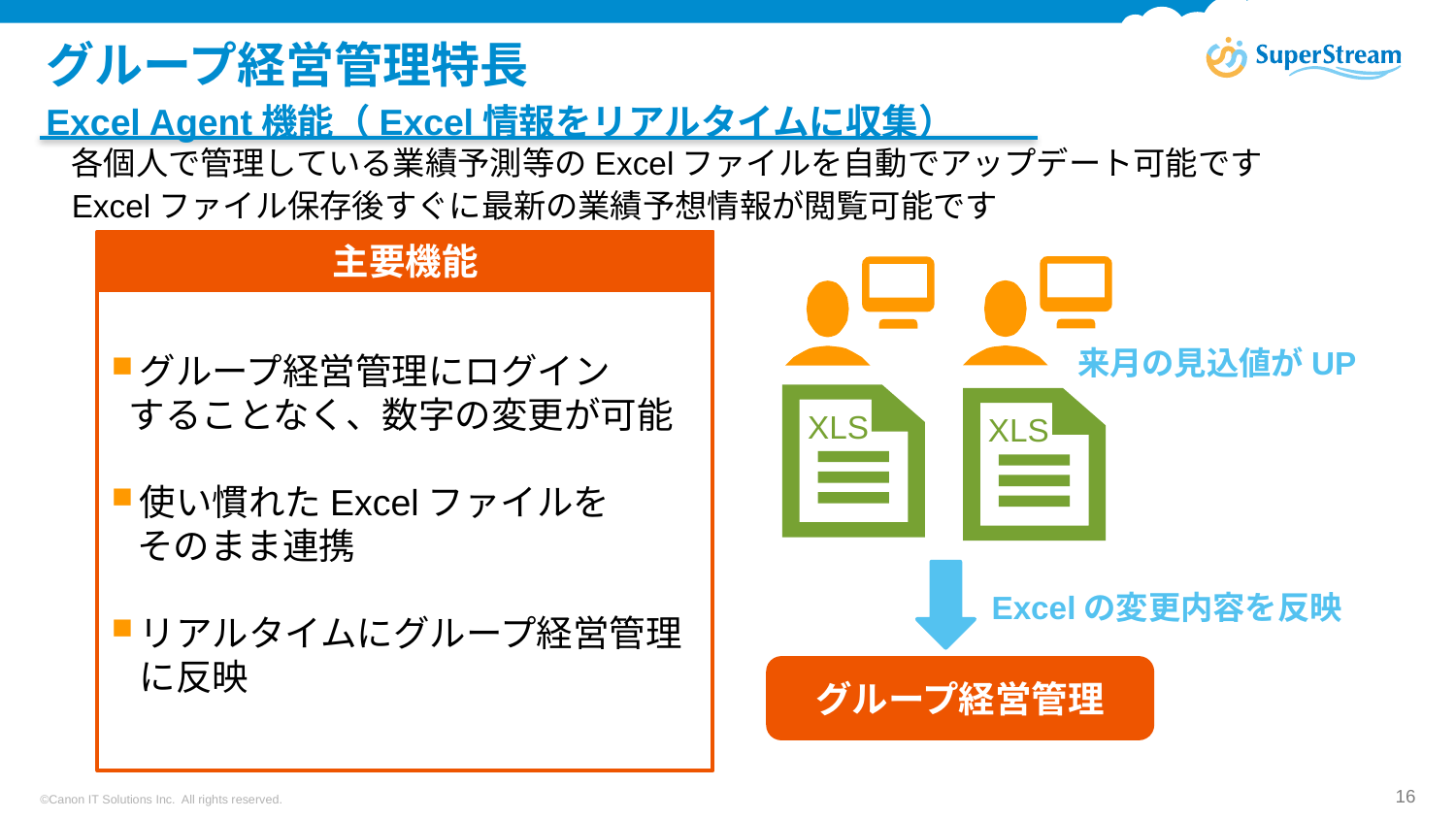

# グループ経営管理特長
Excel Agent機能（Excel情報をリアルタイムに収集）

各個人で管理している業績予測等のExcelファイルを自動でアップデート可能です
Excelファイル保存後すぐに最新の業績予想情報が閲覧可能です

グループ経営管理にログイン
 することなく、数字の変更が可能

使い慣れたExcelファイルを
  そのまま連携

リアルタイムにグループ経営管理に反映
主要機能

来月の見込値がUP

XLS
XLS
Excelの変更内容を反映

グループ経営管理
©Canon IT Solutions Inc.  All rights reserved.
16